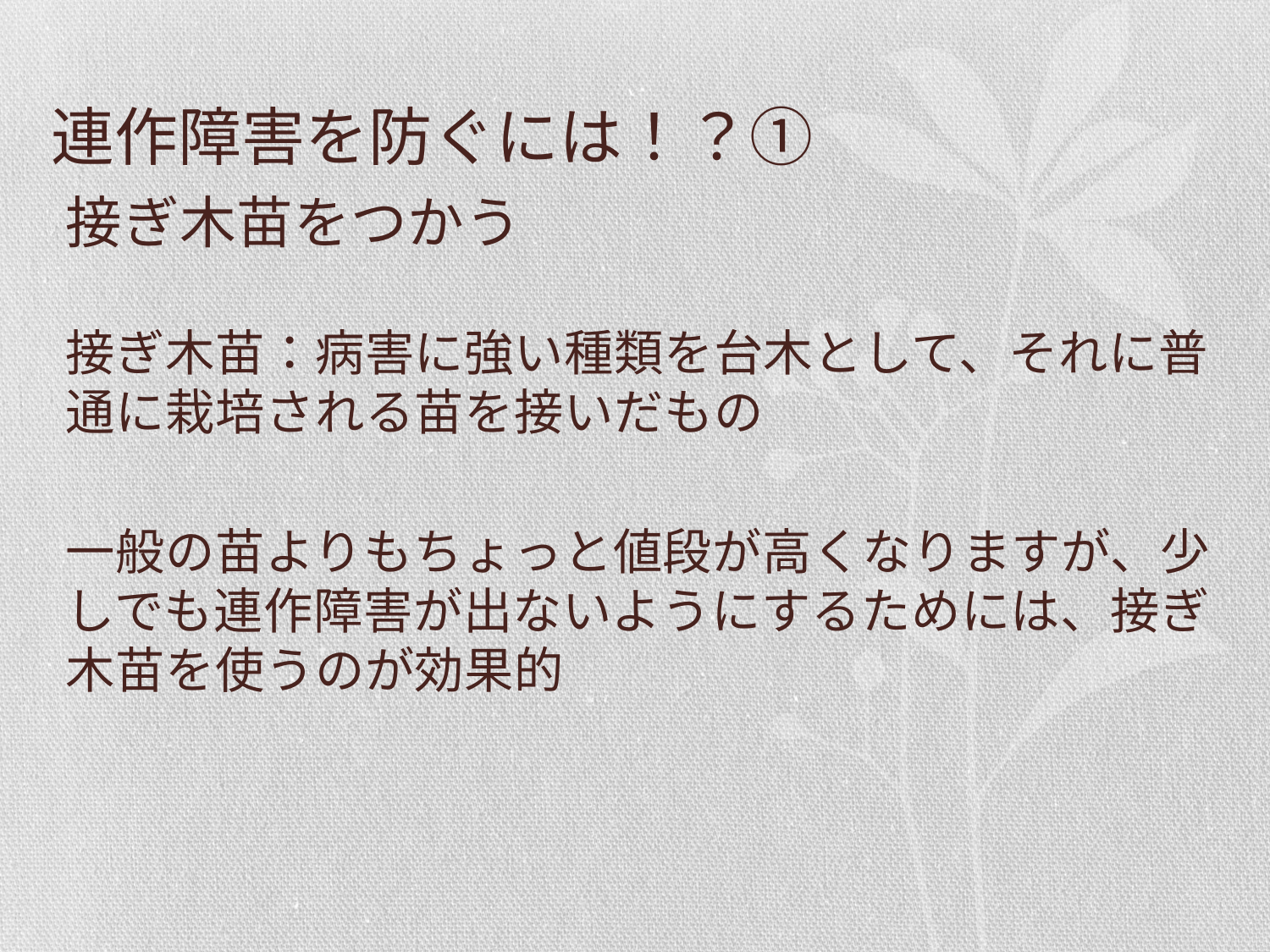

# 連作障害を防ぐには！？①
接ぎ木苗をつかう

接ぎ木苗：病害に強い種類を台木として、それに普通に栽培される苗を接いだもの

一般の苗よりもちょっと値段が高くなりますが、少しでも連作障害が出ないようにするためには、接ぎ木苗を使うのが効果的